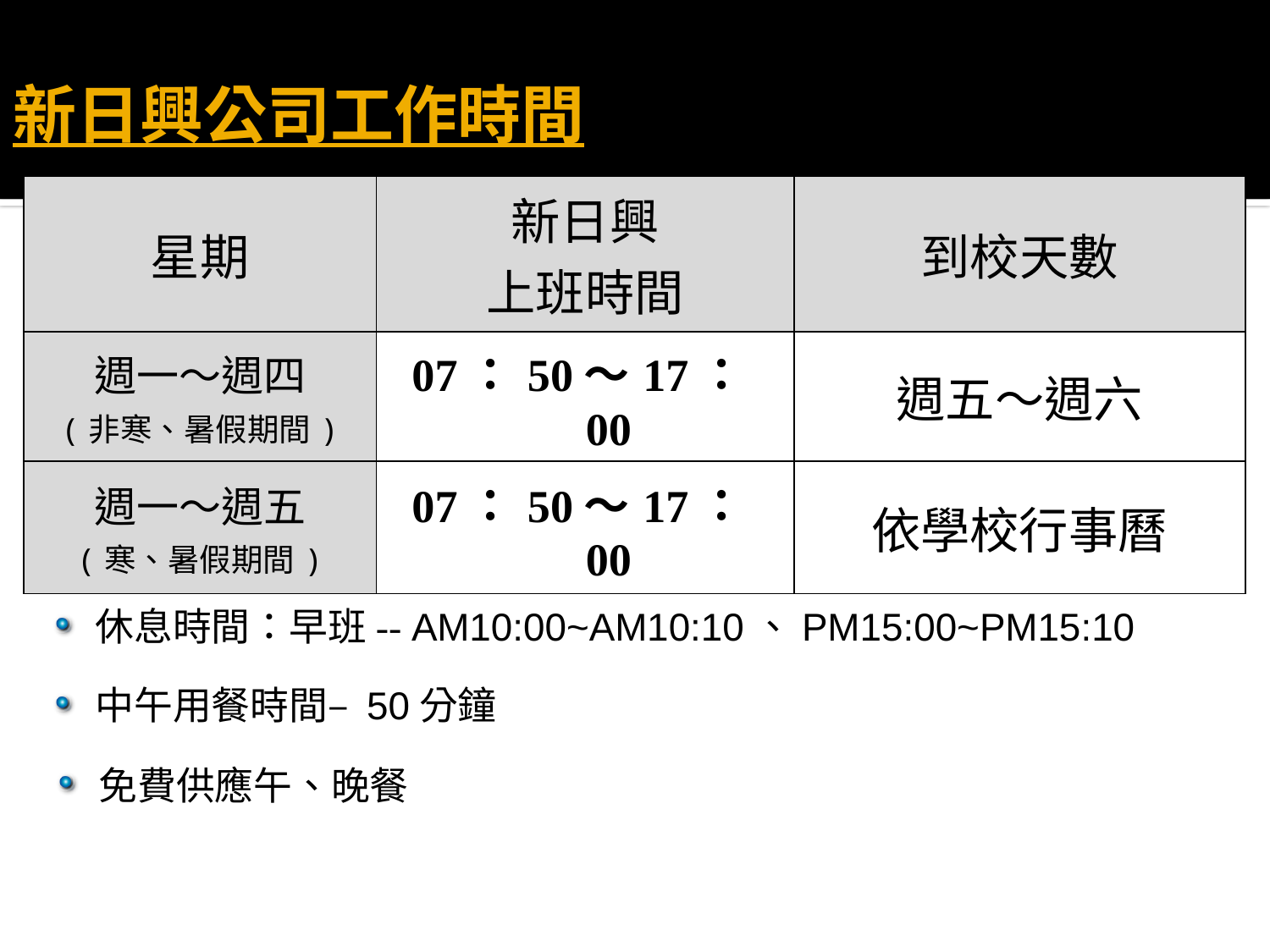

# 新日興公司工作時間
| 星期 | 新日興 上班時間 | 到校天數 |
| --- | --- | --- |
| 週一～週四 (非寒、暑假期間) | 07：50～17：00 | 週五～週六 |
| 週一～週五 (寒、暑假期間) | 07：50～17：00 | 依學校行事曆 |
 休息時間：早班-- AM10:00~AM10:10、PM15:00~PM15:10
 中午用餐時間– 50分鐘
 免費供應午、晚餐